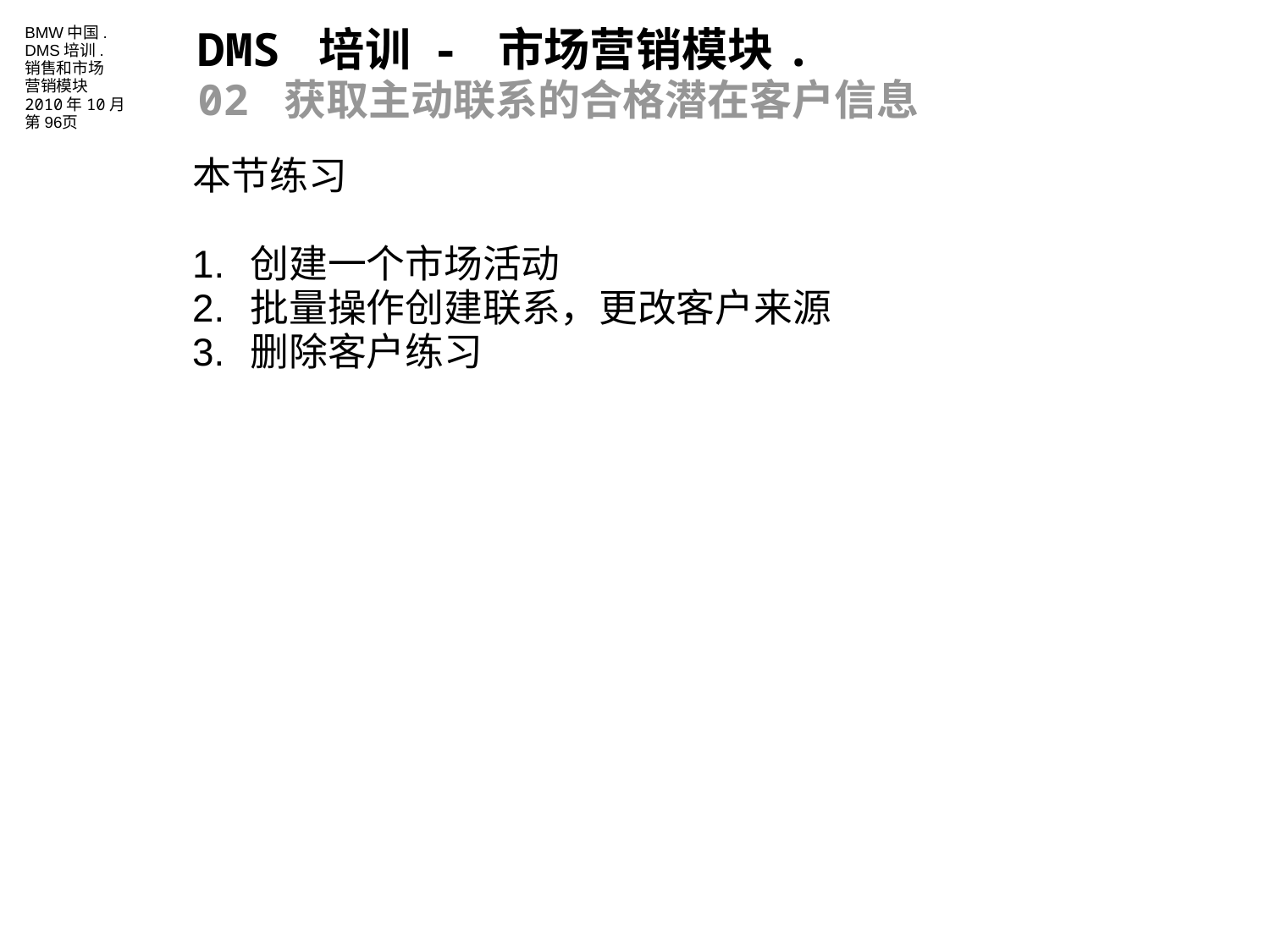

DMS 培训 - 市场营销模块.
02 获取主动联系的合格潜在客户信息
本节练习

创建一个市场活动
批量操作创建联系，更改客户来源
删除客户练习